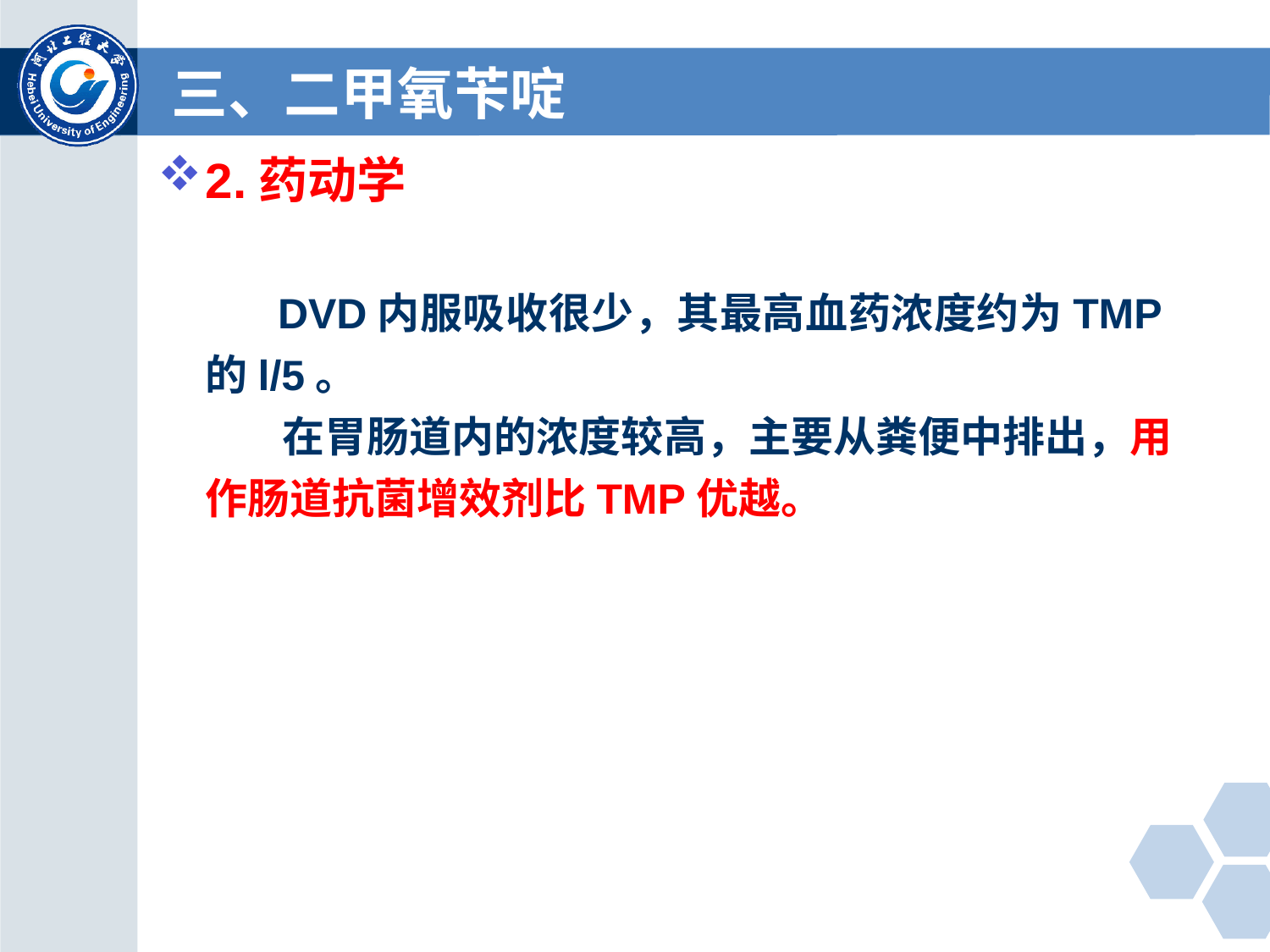

# 三、二甲氧苄啶
2.药动学

  DVD内服吸收很少，其最高血药浓度约为TMP的l/5。
  在胃肠道内的浓度较高，主要从粪便中排出，用作肠道抗菌增效剂比TMP优越。